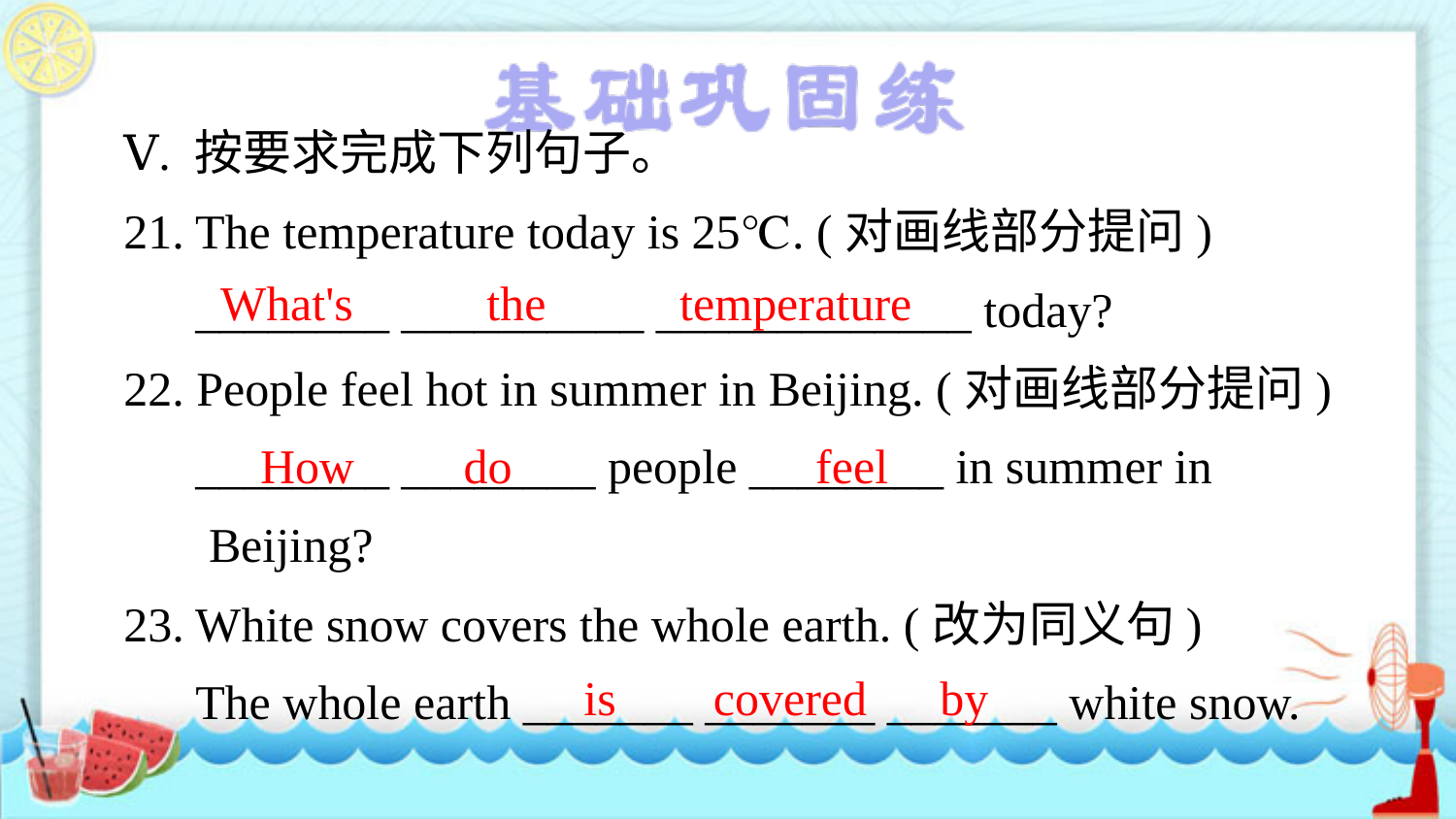

Ⅴ. 按要求完成下列句子。
21. The temperature today is 25℃. (对画线部分提问)
________ __________ _____________ today?
22. People feel hot in summer in Beijing. (对画线部分提问)
________ ________ people ________ in summer in Beijing?
23. White snow covers the whole earth. (改为同义句)
The whole earth _______ _______ _______ white snow.
What's           the           temperature
How         do                         feel
is        covered      by